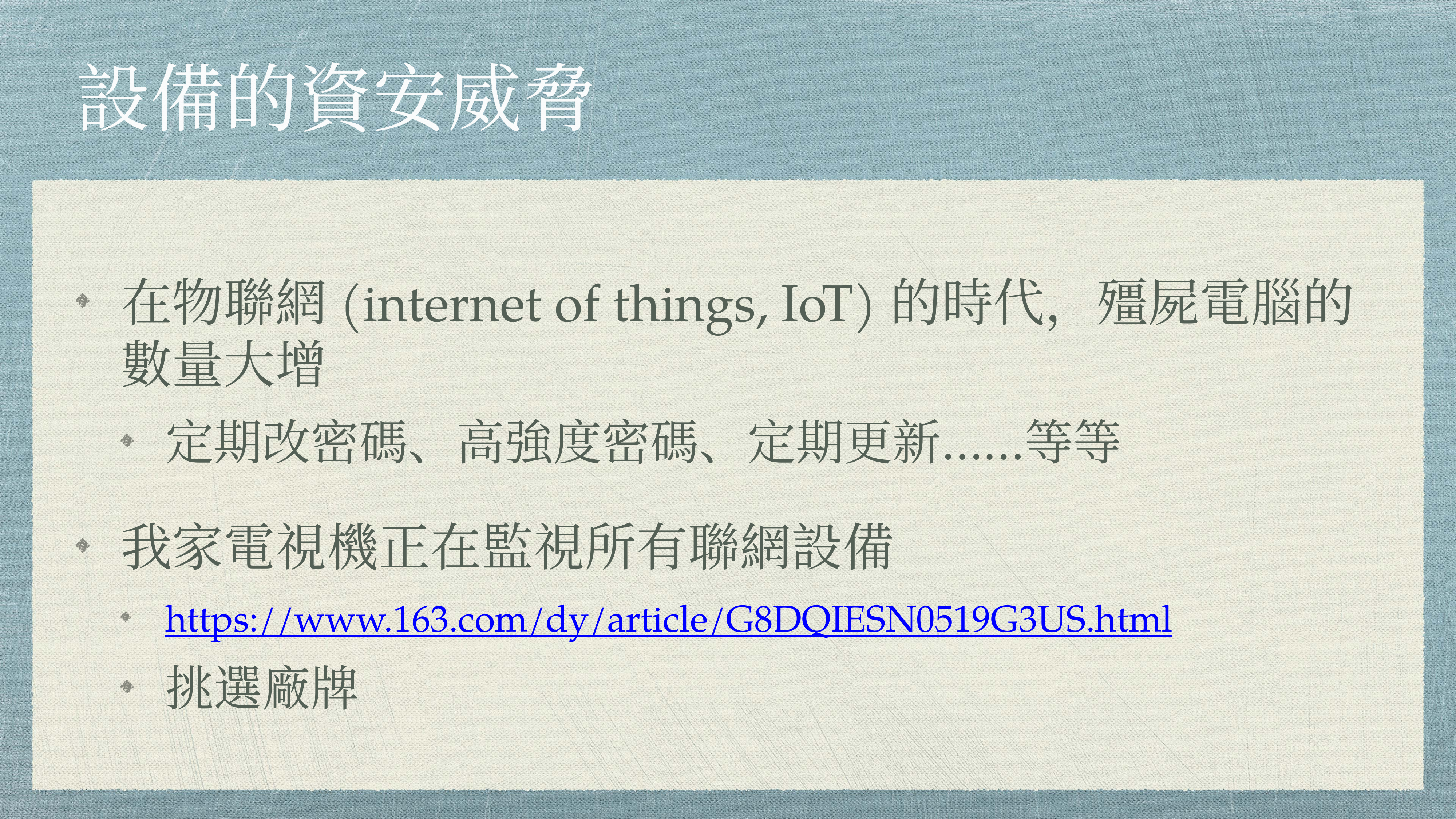

# 設備的資安威脅
在物聯網(internet of things, IoT)的時代，殭屍電腦的數量大增
定期改密碼、高強度密碼、定期更新……等等
我家電視機正在監視所有聯網設備
https://www.163.com/dy/article/G8DQIESN0519G3US.html
挑選廠牌